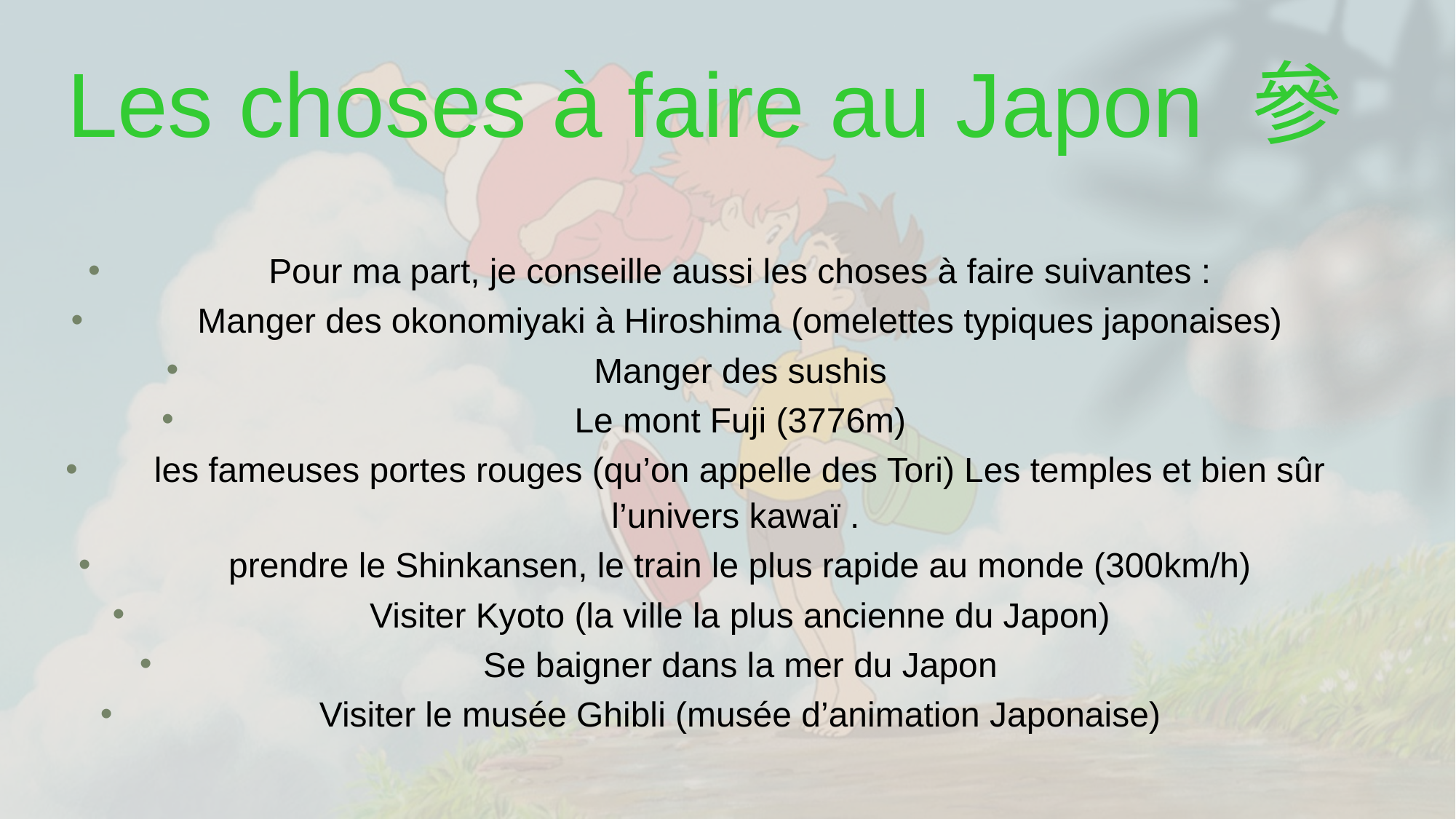

# Les choses à faire au Japon 參
Pour ma part, je conseille aussi les choses à faire suivantes :
Manger des okonomiyaki à Hiroshima (omelettes typiques japonaises)
Manger des sushis
Le mont Fuji (3776m)
les fameuses portes rouges (qu’on appelle des Tori) Les temples et bien sûr l’univers kawaï .
prendre le Shinkansen, le train le plus rapide au monde (300km/h)
Visiter Kyoto (la ville la plus ancienne du Japon)
Se baigner dans la mer du Japon
Visiter le musée Ghibli (musée d’animation Japonaise)